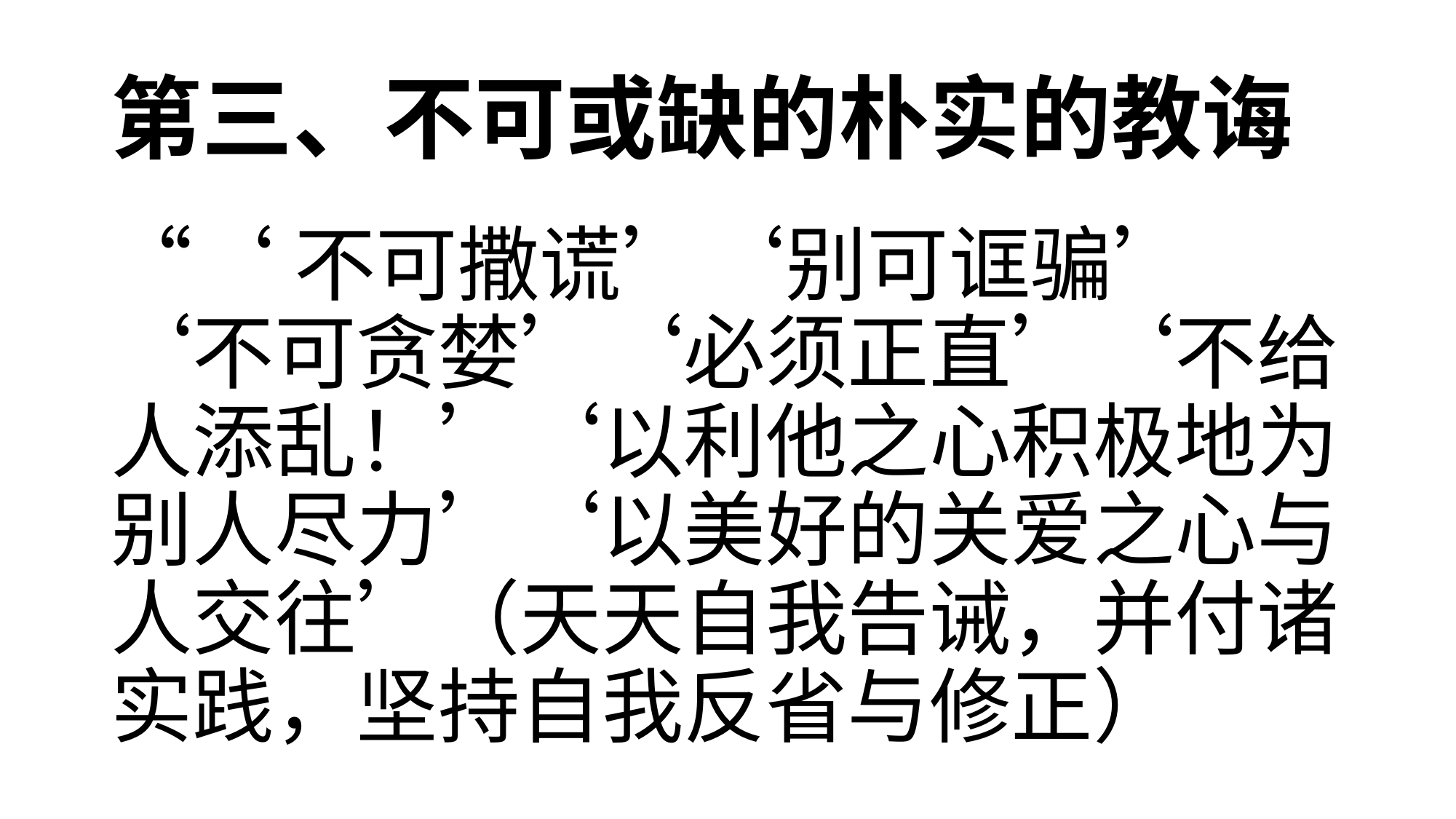

# 第三、不可或缺的朴实的教诲
“‘不可撒谎’‘别可诓骗’‘不可贪婪’‘必须正直’‘不给人添乱！’‘以利他之心积极地为别人尽力’‘以美好的关爱之心与人交往’（天天自我告诫，并付诸实践，坚持自我反省与修正）